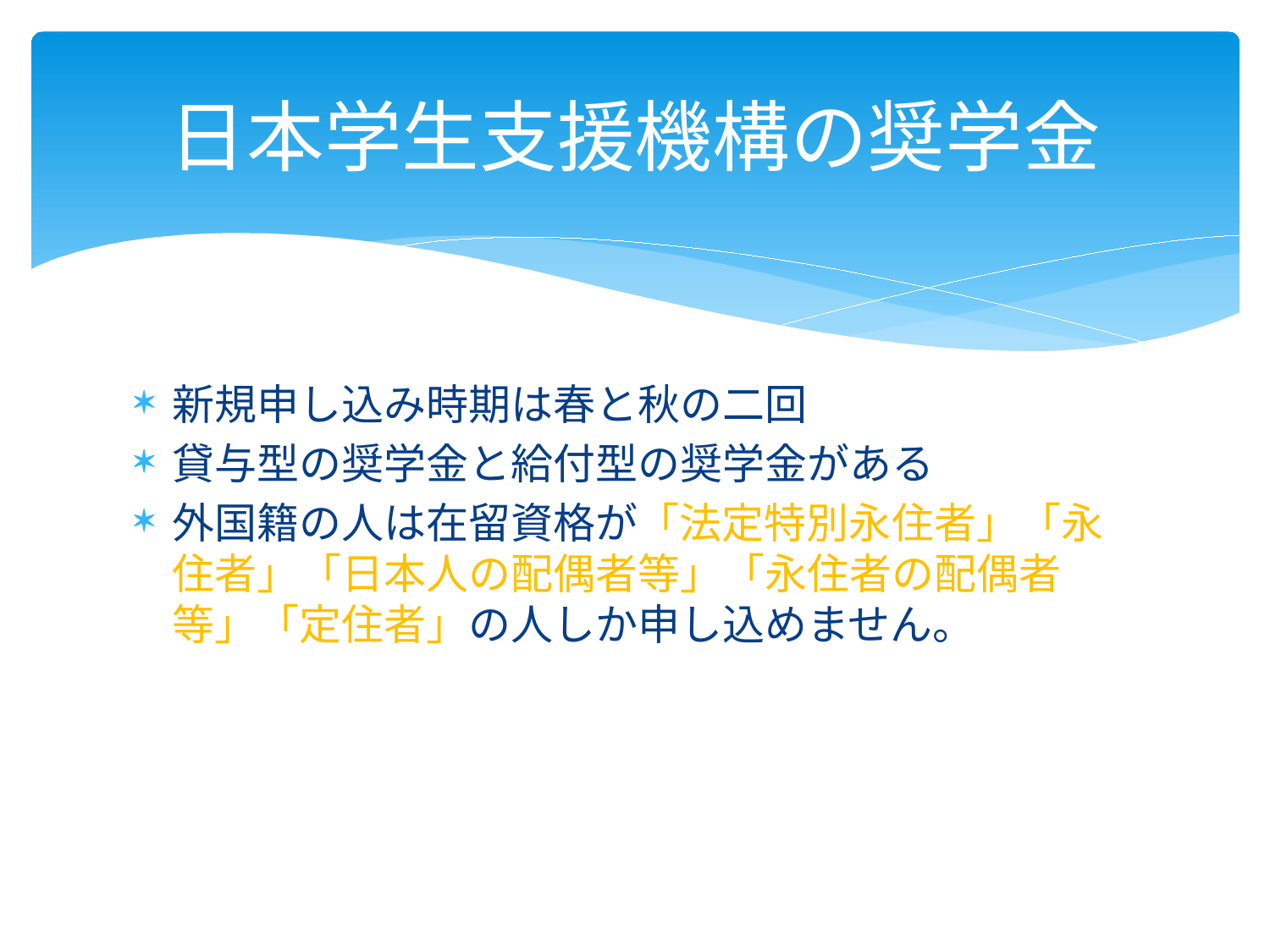

# 日本学生支援機構の奨学金
新規申し込み時期は春と秋の二回
貸与型の奨学金と給付型の奨学金がある
外国籍の人は在留資格が「法定特別永住者」「永住者」「日本人の配偶者等」「永住者の配偶者等」「定住者」の人しか申し込めません。